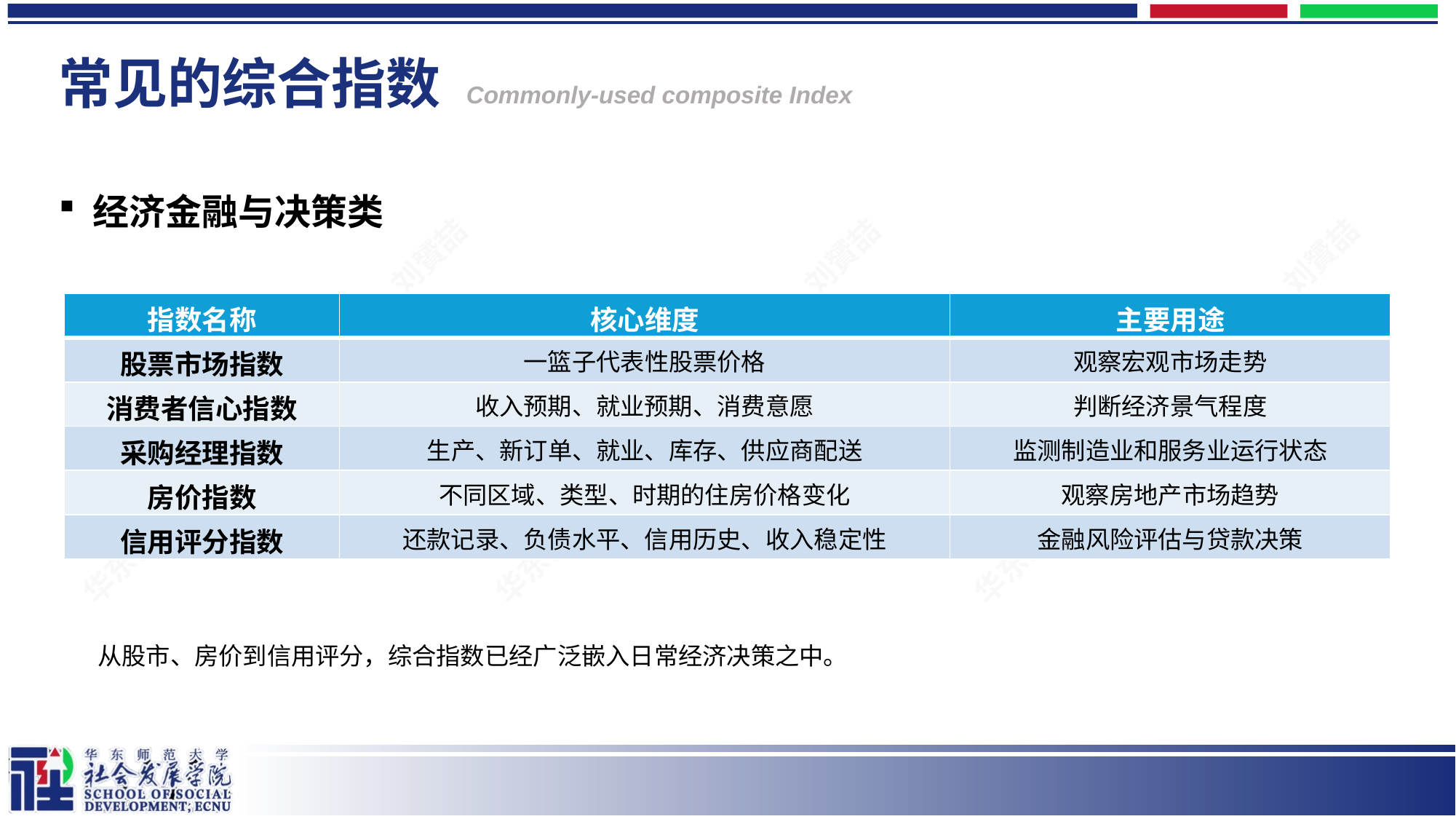

# 常见的综合指数 Commonly-used composite Index
经济金融与决策类
| 指数名称 | 核心维度 | 主要用途 |
| --- | --- | --- |
| 股票市场指数 | 一篮子代表性股票价格 | 观察宏观市场走势 |
| 消费者信心指数 | 收入预期、就业预期、消费意愿 | 判断经济景气程度 |
| 采购经理指数 | 生产、新订单、就业、库存、供应商配送 | 监测制造业和服务业运行状态 |
| 房价指数 | 不同区域、类型、时期的住房价格变化 | 观察房地产市场趋势 |
| 信用评分指数 | 还款记录、负债水平、信用历史、收入稳定性 | 金融风险评估与贷款决策 |
从股市、房价到信用评分，综合指数已经广泛嵌入日常经济决策之中。